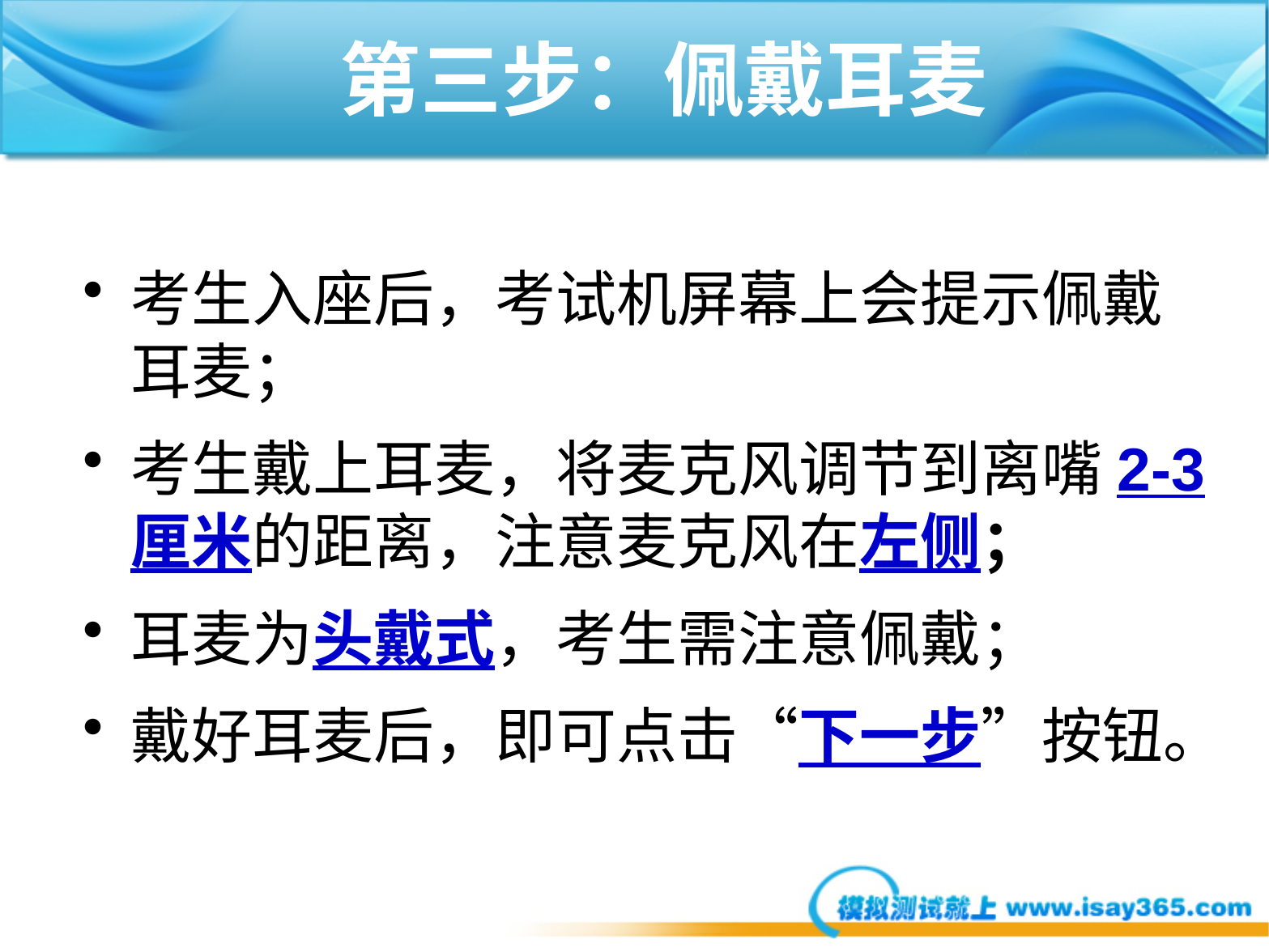

# 第三步：佩戴耳麦
考生入座后，考试机屏幕上会提示佩戴耳麦；
考生戴上耳麦，将麦克风调节到离嘴2-3厘米的距离，注意麦克风在左侧；
耳麦为头戴式，考生需注意佩戴；
戴好耳麦后，即可点击“下一步”按钮。